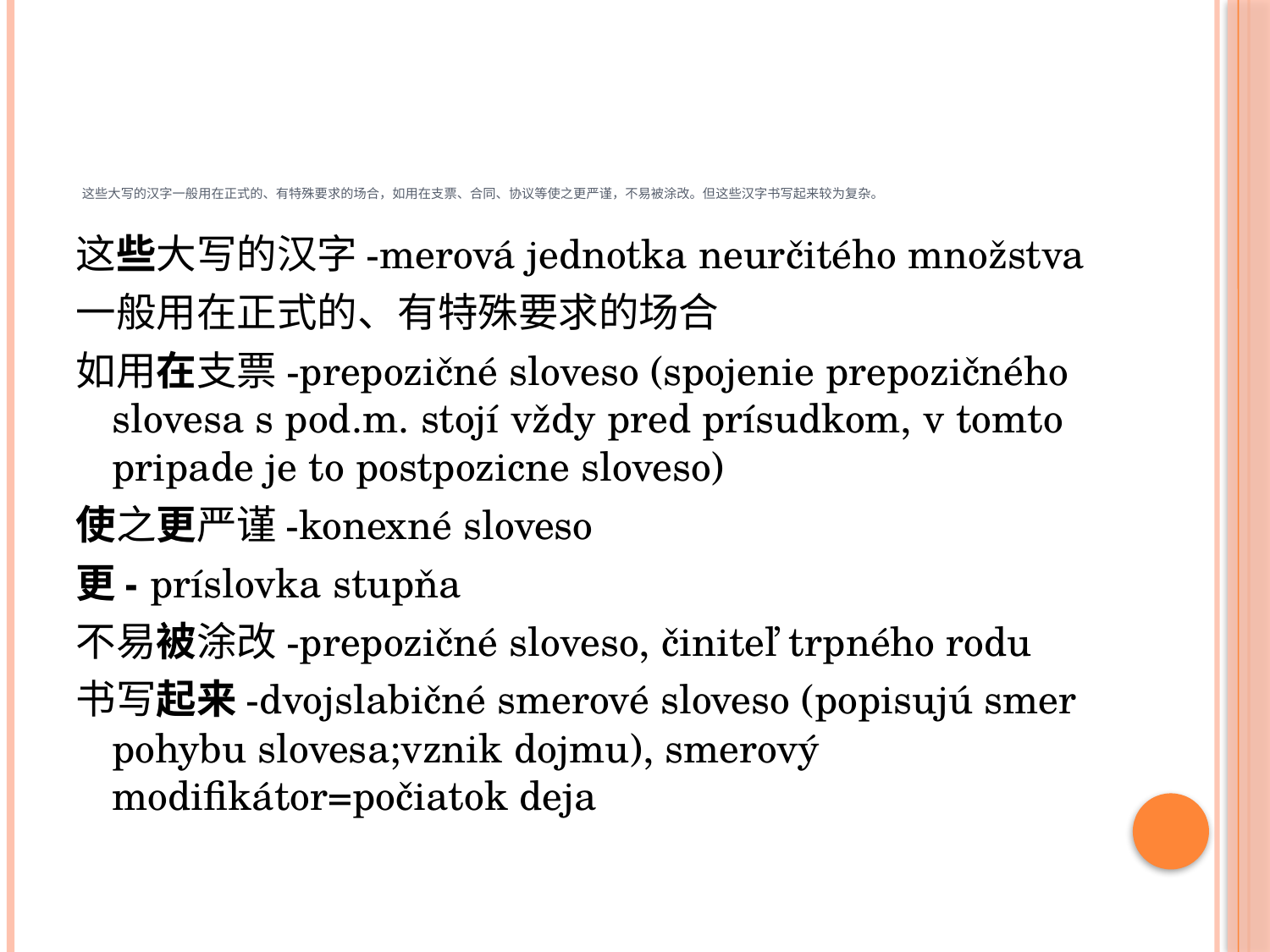

# 这些大写的汉字一般用在正式的、有特殊要求的场合，如用在支票、合同、协议等使之更严谨，不易被涂改。但这些汉字书写起来较为复杂。
这些大写的汉字-merová jednotka neurčitého množstva
一般用在正式的、有特殊要求的场合
如用在支票-prepozičné sloveso (spojenie prepozičného slovesa s pod.m. stojí vždy pred prísudkom, v tomto pripade je to postpozicne sloveso)
使之更严谨-konexné sloveso
更- príslovka stupňa
不易被涂改-prepozičné sloveso, činiteľ trpného rodu
书写起来-dvojslabičné smerové sloveso (popisujú smer pohybu slovesa;vznik dojmu), smerový modifikátor=počiatok deja